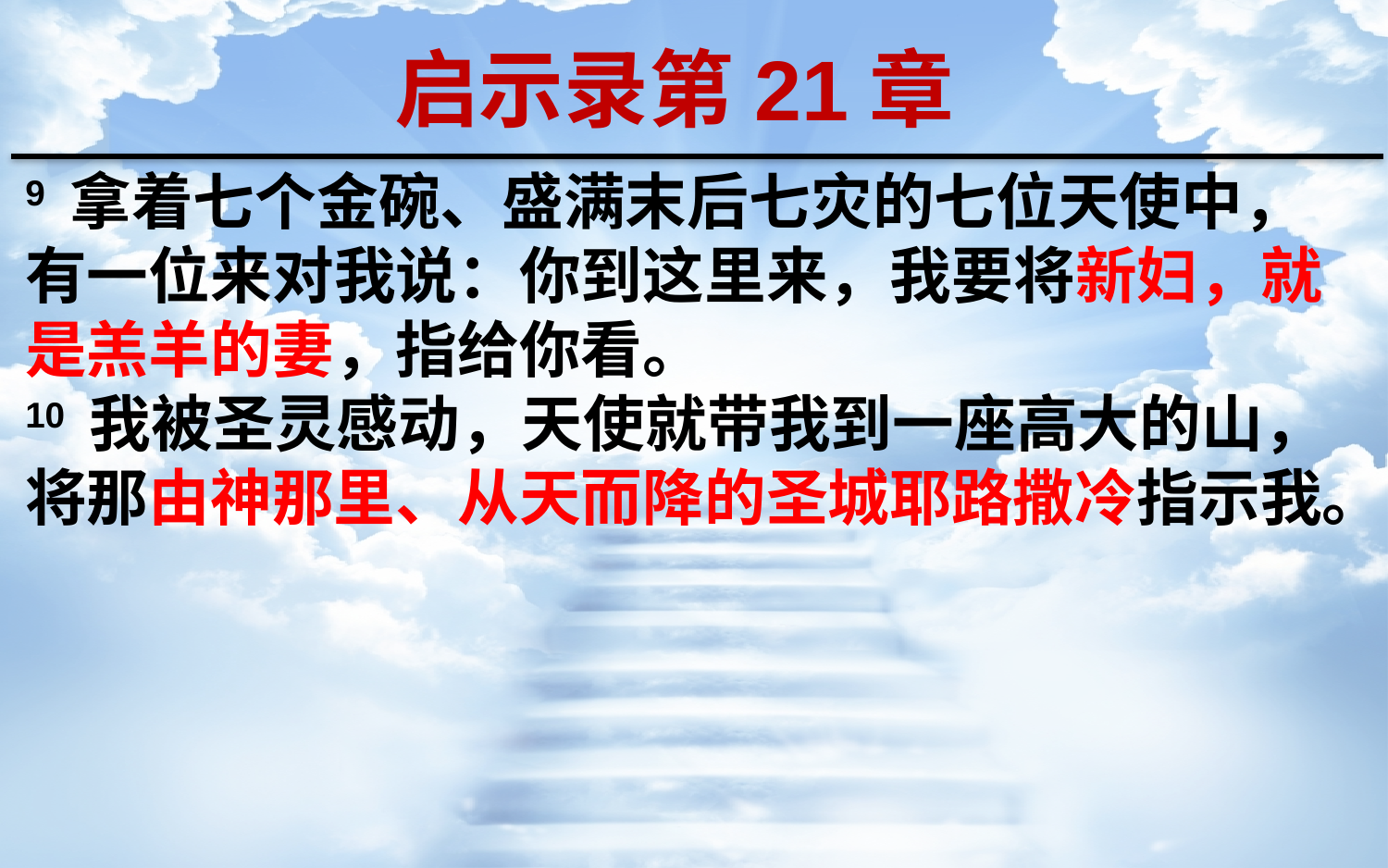

启示录第21章
9 拿着七个金碗、盛满末后七灾的七位天使中，有一位来对我说：你到这里来，我要将新妇，就是羔羊的妻，指给你看。
10 我被圣灵感动，天使就带我到一座高大的山，将那由神那里、从天而降的圣城耶路撒冷指示我。